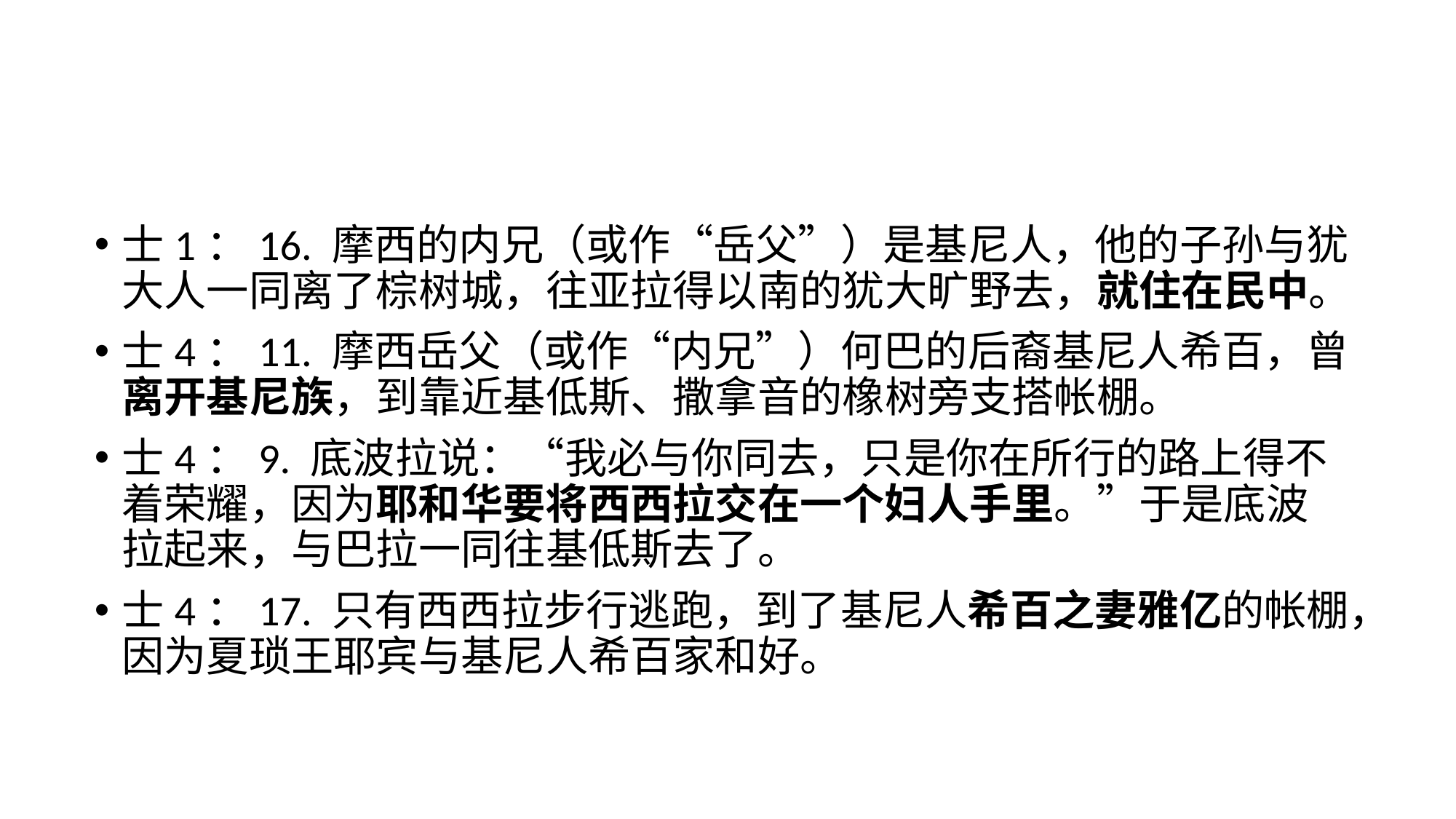

士1：16. 摩西的内兄（或作“岳父”）是基尼人，他的子孙与犹大人一同离了棕树城，往亚拉得以南的犹大旷野去，就住在民中。
士4：11. 摩西岳父（或作“内兄”）何巴的后裔基尼人希百，曾离开基尼族，到靠近基低斯、撒拿音的橡树旁支搭帐棚。
士4：9. 底波拉说：“我必与你同去，只是你在所行的路上得不着荣耀，因为耶和华要将西西拉交在一个妇人手里。”于是底波拉起来，与巴拉一同往基低斯去了。
士4：17. 只有西西拉步行逃跑，到了基尼人希百之妻雅亿的帐棚，因为夏琐王耶宾与基尼人希百家和好。